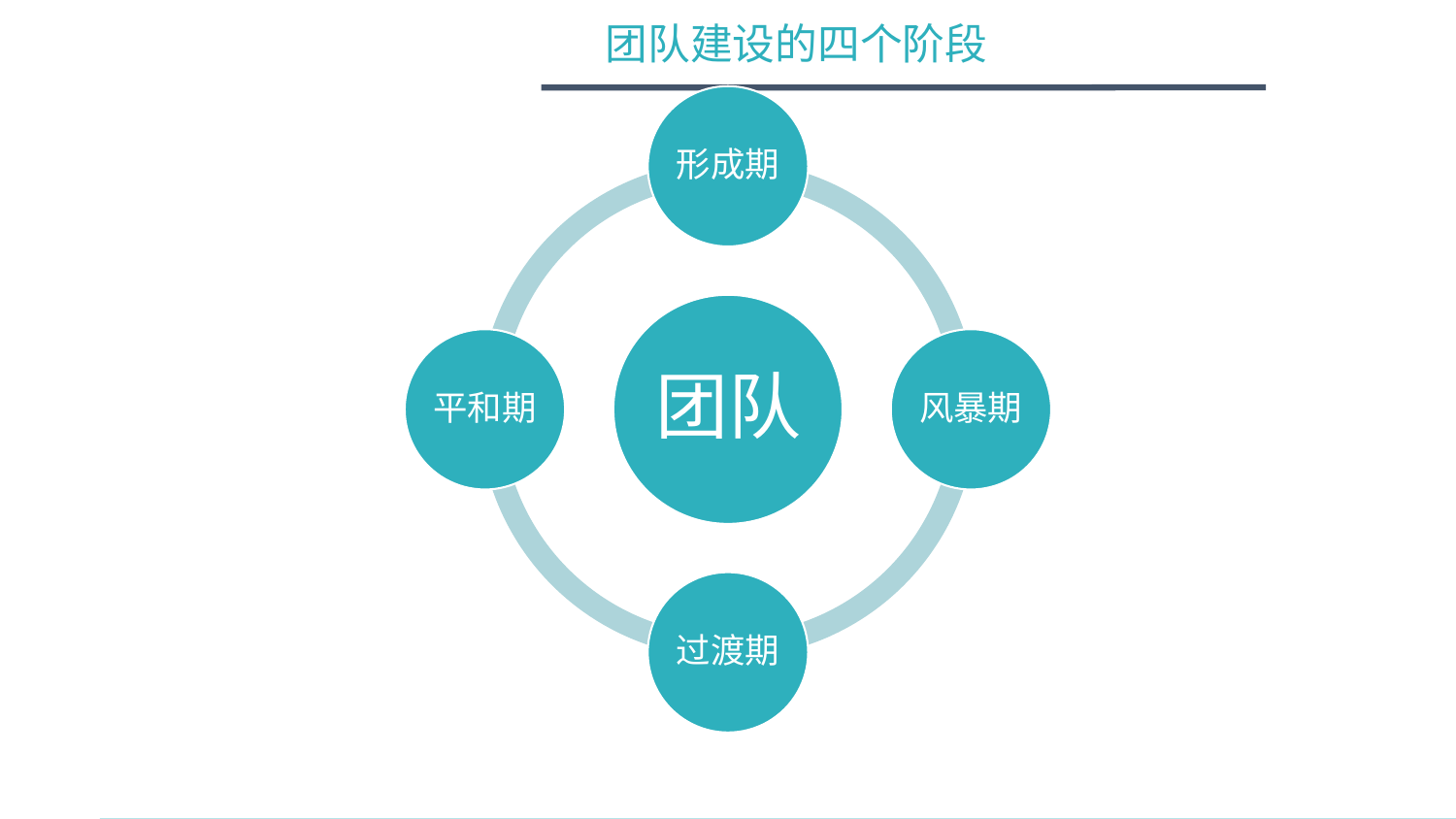

团队建设的四个阶段
团队
形成期
风暴期
过渡期
平和期

TAIJI   太极集团  太极大药房